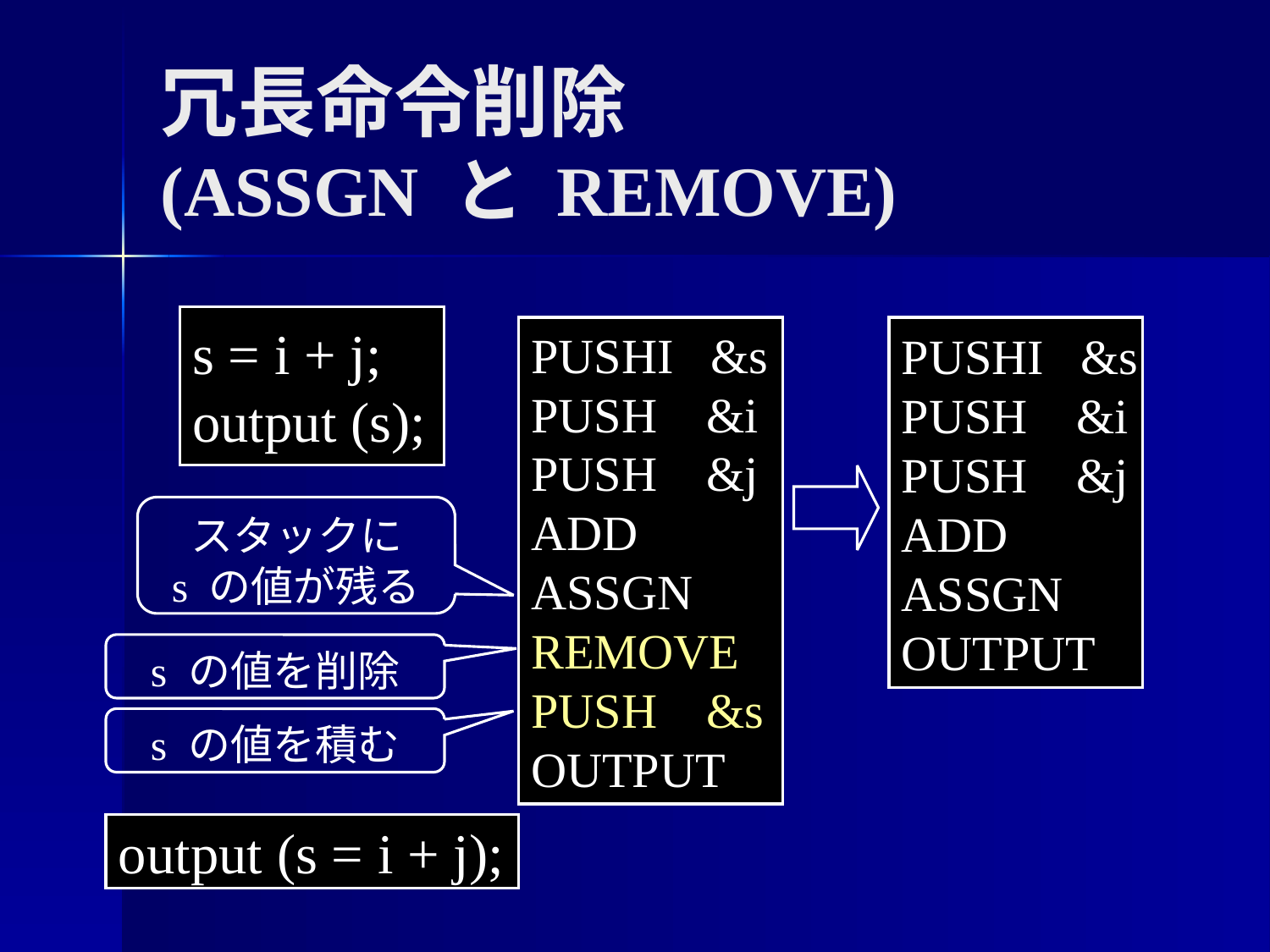

冗長命令削除
(ASSGN と REMOVE)
s = i + j;
output (s);
PUSHI   &s
PUSH    &i
PUSH    &j
ADD
ASSGN
REMOVE
PUSH    &s
OUTPUT
PUSHI   &s
PUSH    &i
PUSH    &j
ADD
ASSGN
REMOVE
PUSH    &s
OUTPUT
PUSHI   &s
PUSH    &i
PUSH    &j
ADD
ASSGN
OUTPUT

スタックに
s の値が残る
s の値を削除
s の値を積む
output (s = i + j);